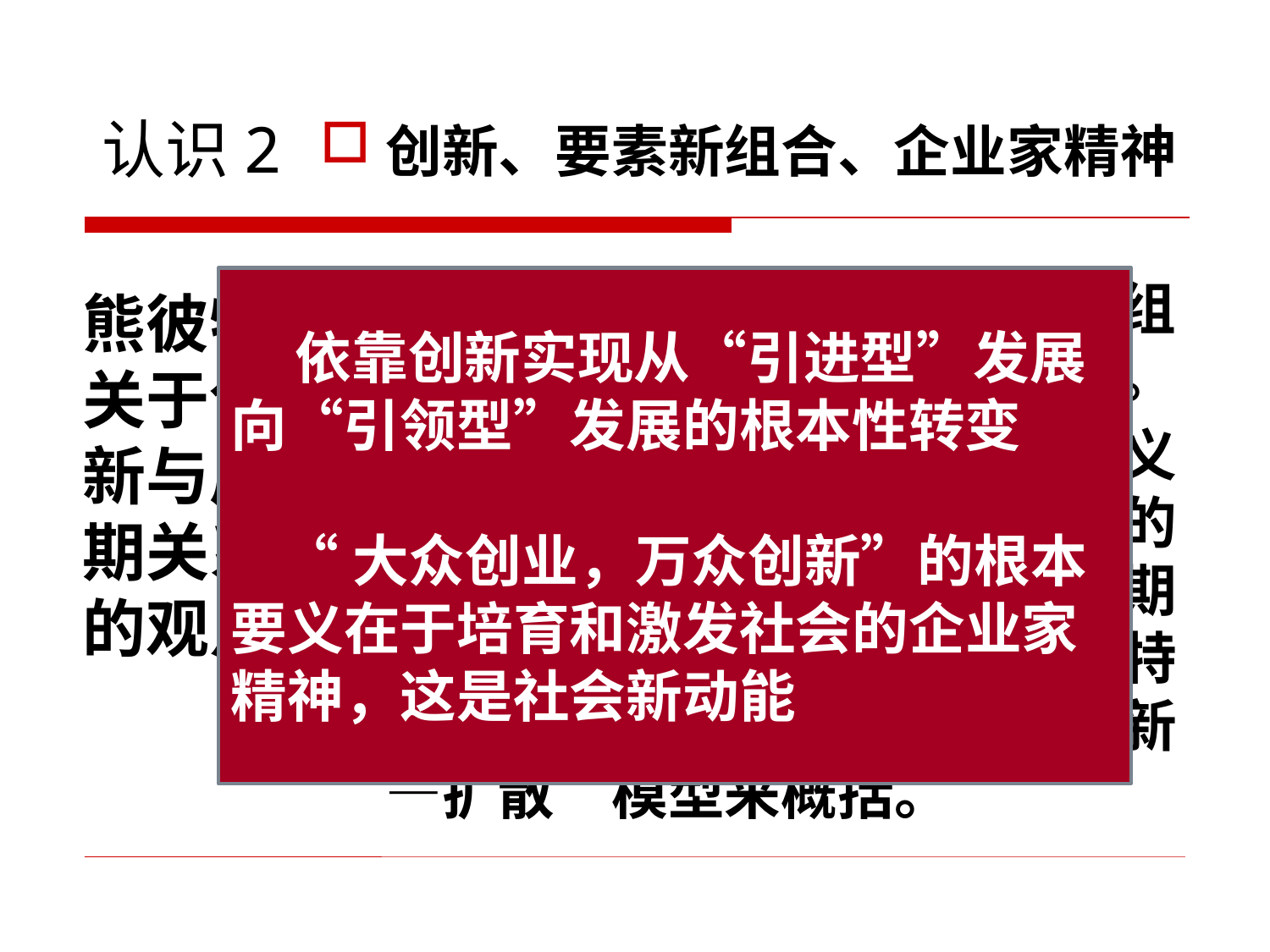

# 认识2
创新、要素新组合、企业家精神

创新是企业家对生产要素的新组合，即对现有资源的重新组合。
用创新过程的发展解释资本主义经济繁荣、衰退、萧条和复苏的周期过程，并认为决定这个周期过程的主要因素是创新。熊彼特的创新理论可以用“发明—创新—扩散”模型来概括。
    依靠创新实现从“引进型”发展向“引领型”发展的根本性转变

    “大众创业，万众创新”的根本要义在于培育和激发社会的企业家精神，这是社会新动能
熊彼特关于创新与周期关系的观点